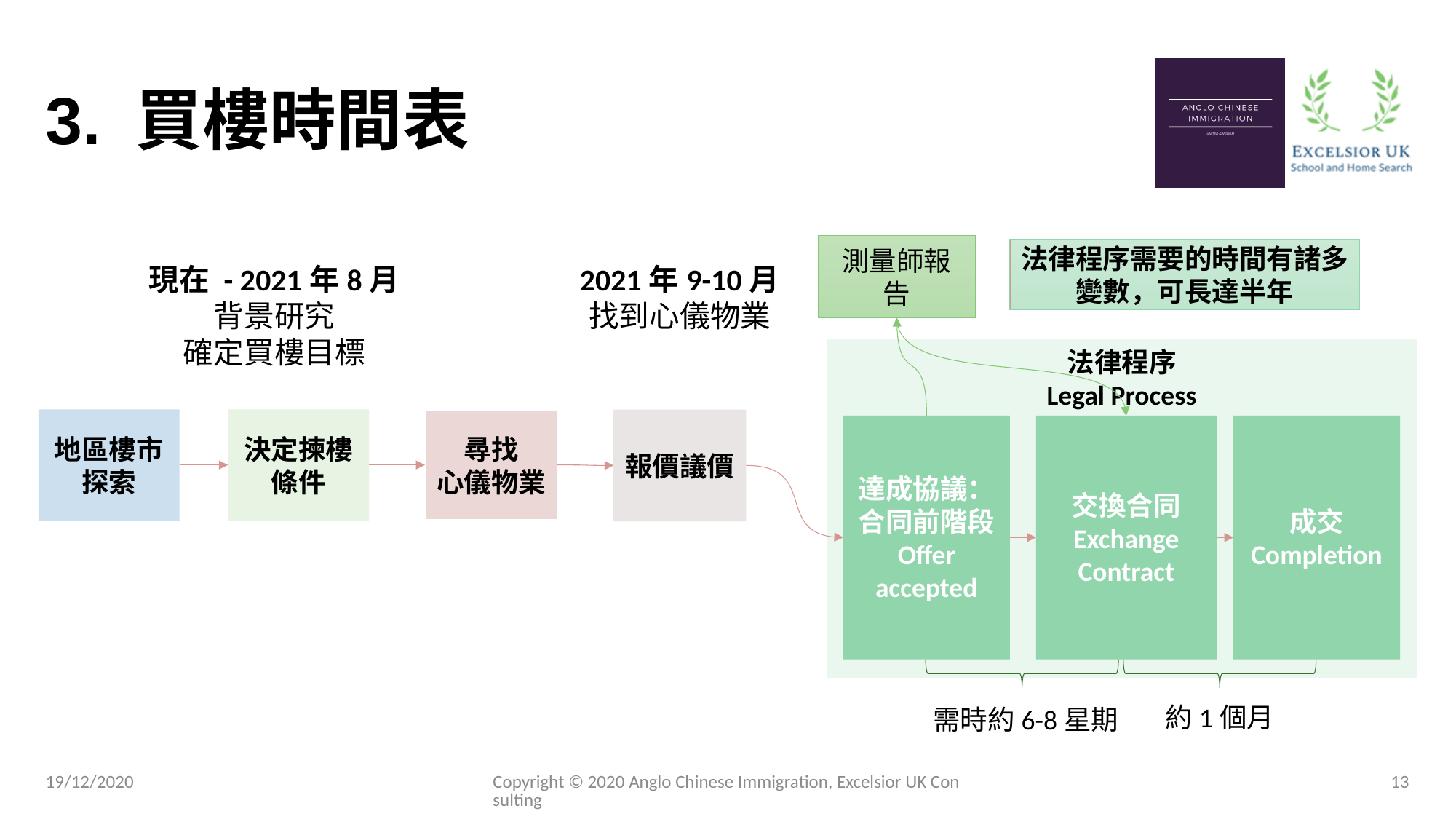

# 3. 買樓時間表
測量師報告
法律程序需要的時間有諸多變數，可長達半年
2021年9-10月
找到心儀物業
現在 - 2021年8月
背景研究
確定買樓目標
法律程序
Legal Process
交換合同
Exchange Contract
達成協議：合同前階段
Offer accepted
成交
Completion

約1個月
需時約6-8星期
地區樓市探索
決定揀樓條件
尋找
心儀物業
報價議價
19/12/2020
13
Copyright © 2020 Anglo Chinese Immigration, Excelsior UK Consulting